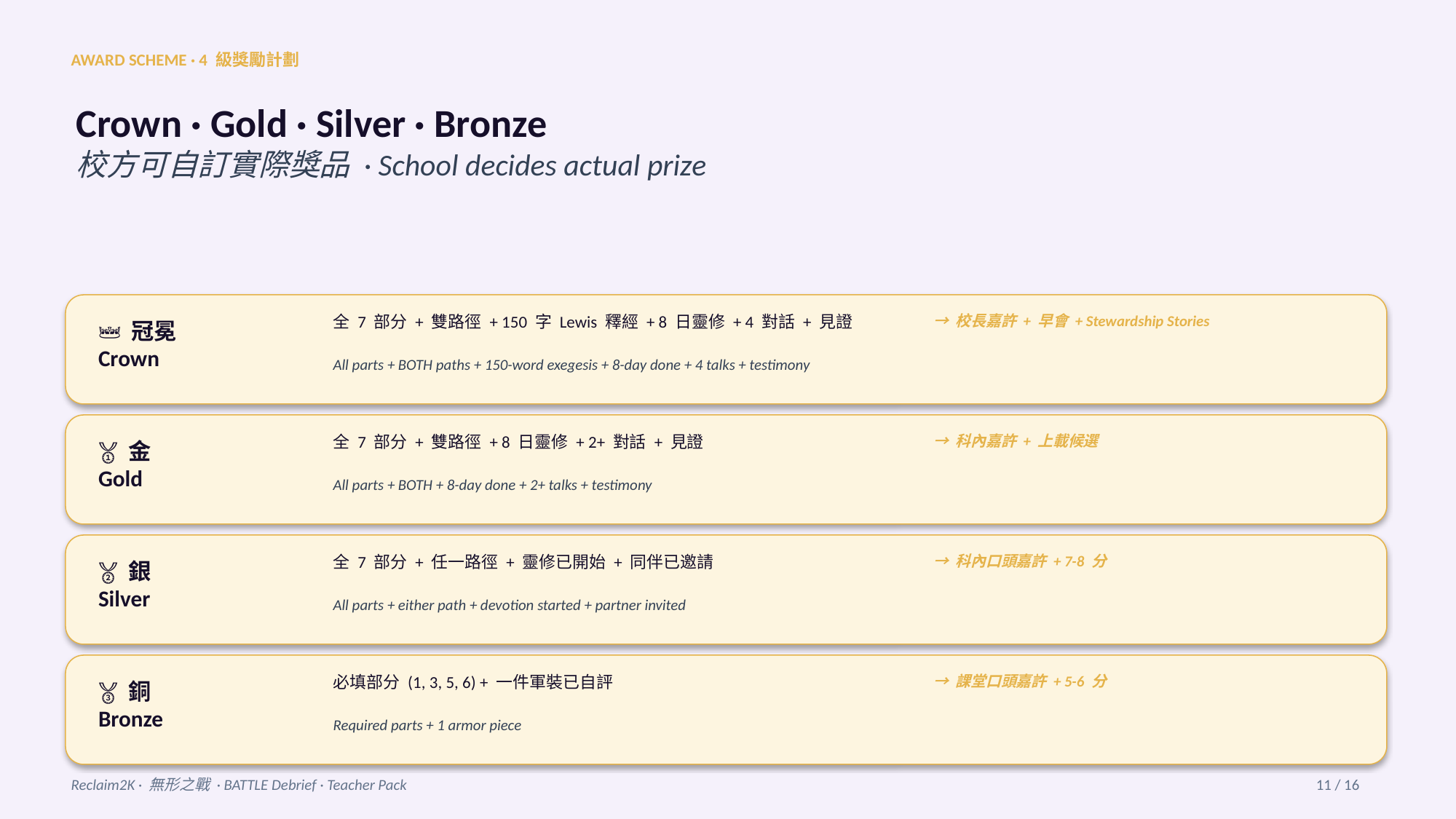

AWARD SCHEME · 4 級獎勵計劃
Crown · Gold · Silver · Bronze
校方可自訂實際獎品 · School decides actual prize

全 7 部分 + 雙路徑 + 150 字 Lewis 釋經 + 8 日靈修 + 4 對話 + 見證
→ 校長嘉許 + 早會 + Stewardship Stories
👑 冠冕
Crown
All parts + BOTH paths + 150-word exegesis + 8-day done + 4 talks + testimony

全 7 部分 + 雙路徑 + 8 日靈修 + 2+ 對話 + 見證
→ 科內嘉許 + 上載候選
🥇 金
Gold
All parts + BOTH + 8-day done + 2+ talks + testimony

全 7 部分 + 任一路徑 + 靈修已開始 + 同伴已邀請
→ 科內口頭嘉許 + 7-8 分
🥈 銀
Silver
All parts + either path + devotion started + partner invited

必填部分 (1, 3, 5, 6) + 一件軍裝已自評
→ 課堂口頭嘉許 + 5-6 分
🥉 銅
Bronze
Required parts + 1 armor piece
Reclaim2K · 無形之戰 · BATTLE Debrief · Teacher Pack
11 / 16